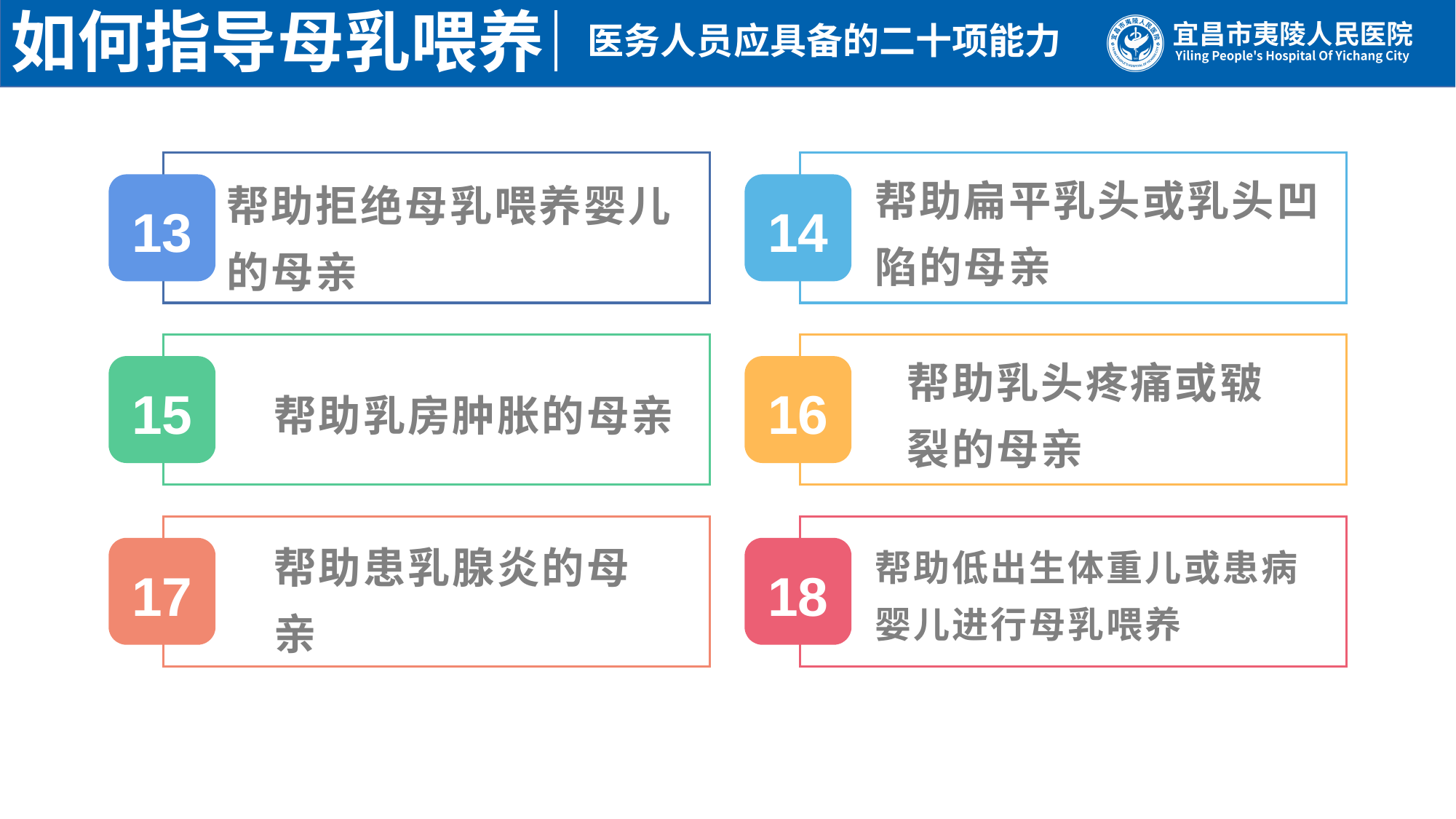

如何指导母乳喂养
医务人员应具备的二十项能力

帮助拒绝母乳喂养婴儿的母亲
13
14
帮助扁平乳头或乳头凹陷的母亲

15
16
帮助乳房肿胀的母亲
帮助乳头疼痛或皲裂的母亲

17
18
帮助低出生体重儿或患病婴儿进行母乳喂养
帮助患乳腺炎的母亲